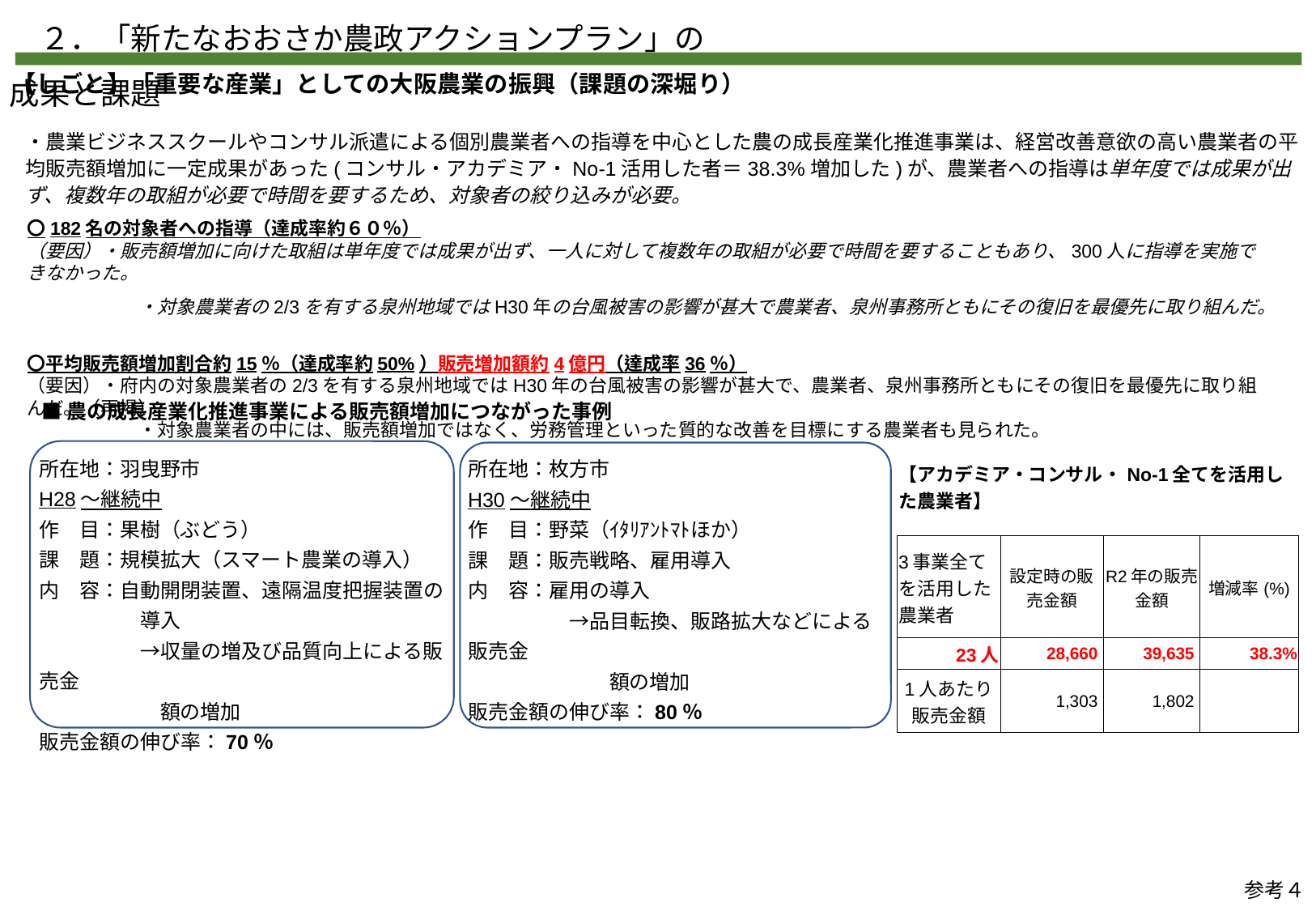

２．「新たなおおさか農政アクションプラン」の成果と課題

【しごと】「重要な産業」としての大阪農業の振興（課題の深堀り）
・農業ビジネススクールやコンサル派遣による個別農業者への指導を中心とした農の成長産業化推進事業は、経営改善意欲の高い農業者の平均販売額増加に一定成果があった(コンサル・アカデミア・No-1活用した者＝38.3%増加した)が、農業者への指導は単年度では成果が出ず、複数年の取組が必要で時間を要するため、対象者の絞り込みが必要。
〇182名の対象者への指導（達成率約６０％）
（要因）・販売額増加に向けた取組は単年度では成果が出ず、一人に対して複数年の取組が必要で時間を要することもあり、300人に指導を実施できなかった。

　　　　　　・対象農業者の2/3を有する泉州地域ではH30年の台風被害の影響が甚大で農業者、泉州事務所ともにその復旧を最優先に取り組んだ。

〇平均販売額増加割合約15％（達成率約50%）販売増加額約4億円（達成率36％）
（要因）・府内の対象農業者の2/3を有する泉州地域ではH30年の台風被害の影響が甚大で、農業者、泉州事務所ともにその復旧を最優先に取り組んだ。（再掲）
　　　　　　・対象農業者の中には、販売額増加ではなく、労務管理といった質的な改善を目標にする農業者も見られた。
■農の成長産業化推進事業による販売額増加につながった事例
所在地：羽曳野市
H28～継続中
作　目：果樹（ぶどう）
課　題：規模拡大（スマート農業の導入）
内　容：自動開閉装置、遠隔温度把握装置の
　　　　　導入
　　　　　→収量の増及び品質向上による販売金
　　　　　　額の増加
販売金額の伸び率：70％

所在地：枚方市
H30～継続中
作　目：野菜（ｲﾀﾘｱﾝﾄﾏﾄほか）
課　題：販売戦略、雇用導入
内　容：雇用の導入
　　　　　→品目転換、販路拡大などによる販売金
　　　　　　　額の増加
販売金額の伸び率：80％%

| 【アカデミア・コンサル・No-1全てを活用した農業者】 |  |  |  |
| --- | --- | --- | --- |
|  |  |  |  |
| 3事業全てを活用した農業者 | 設定時の販売金額 | R2年の販売金額 | 増減率(%) |
| 23人 | 28,660 | 39,635 | 38.3% |
| 1人あたり販売金額 | 1,303 | 1,802 |  |
参考４